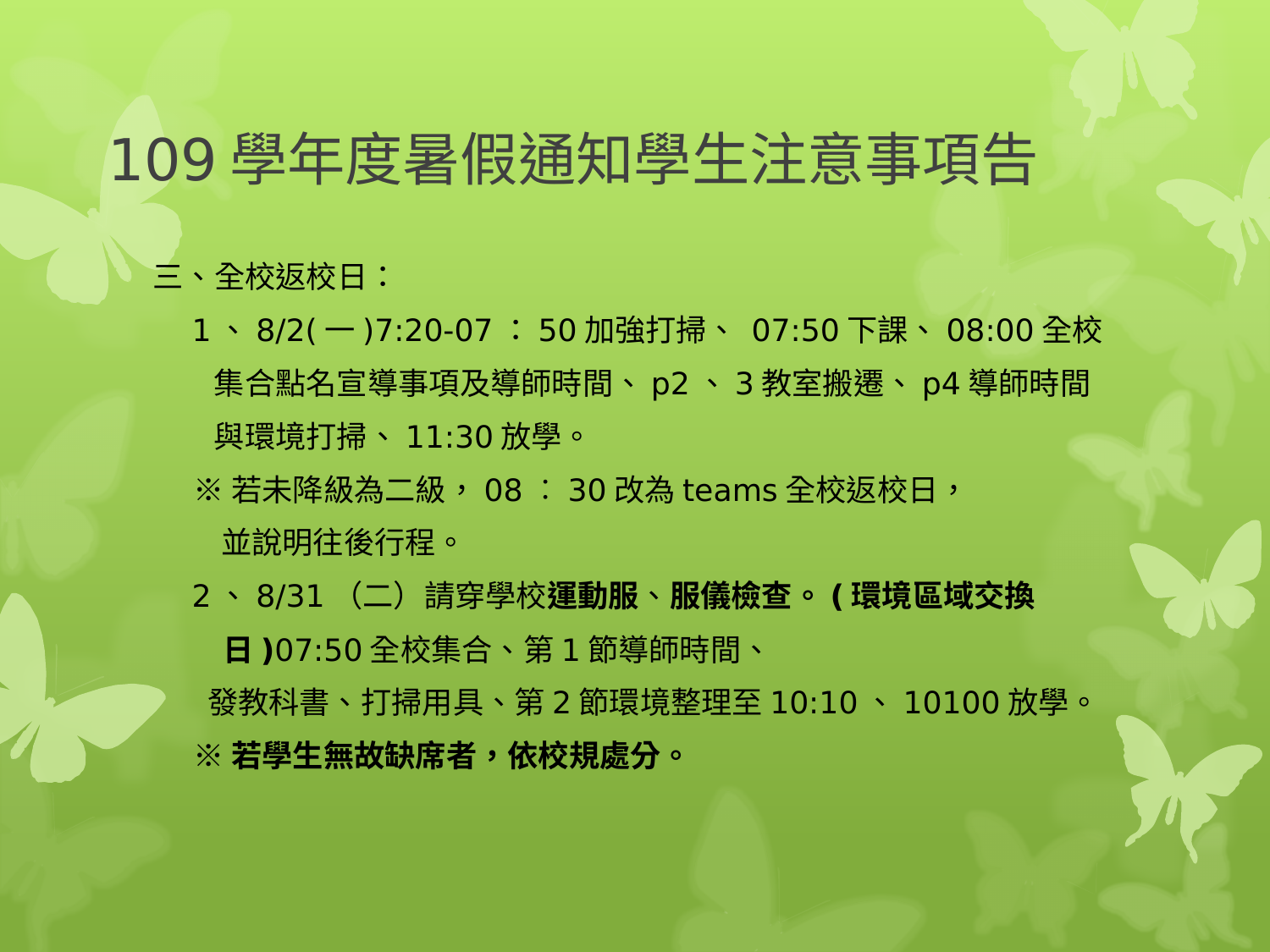

# 109學年度暑假通知學生注意事項告
三、全校返校日：
    1、8/2(一)7:20-07：50加強打掃、 07:50下課、08:00全校
        集合點名宣導事項及導師時間、p2、3教室搬遷、p4導師時間
        與環境打掃、11:30放學。
      ※若未降級為二級，08︰30改為teams全校返校日，
         並說明往後行程。
    2、8/31（二）請穿學校運動服、服儀檢查。(環境區域交換
         日)07:50全校集合、第1節導師時間、
       發教科書、打掃用具、第2節環境整理至10:10、10100放學。
      ※若學生無故缺席者，依校規處分。